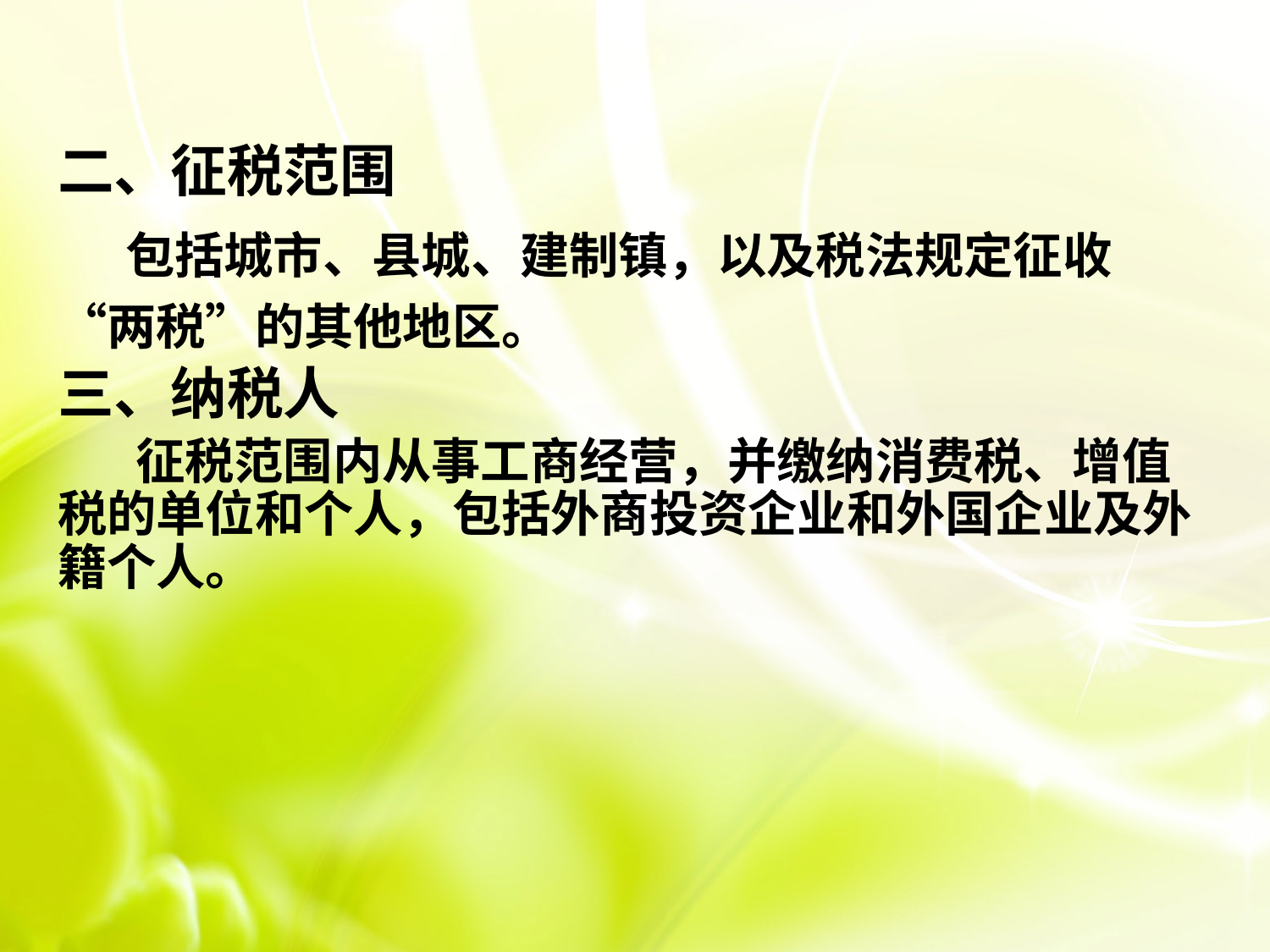

二、征税范围
     包括城市、县城、建制镇，以及税法规定征收“两税”的其他地区。
三、纳税人
      征税范围内从事工商经营，并缴纳消费税、增值税的单位和个人，包括外商投资企业和外国企业及外籍个人。